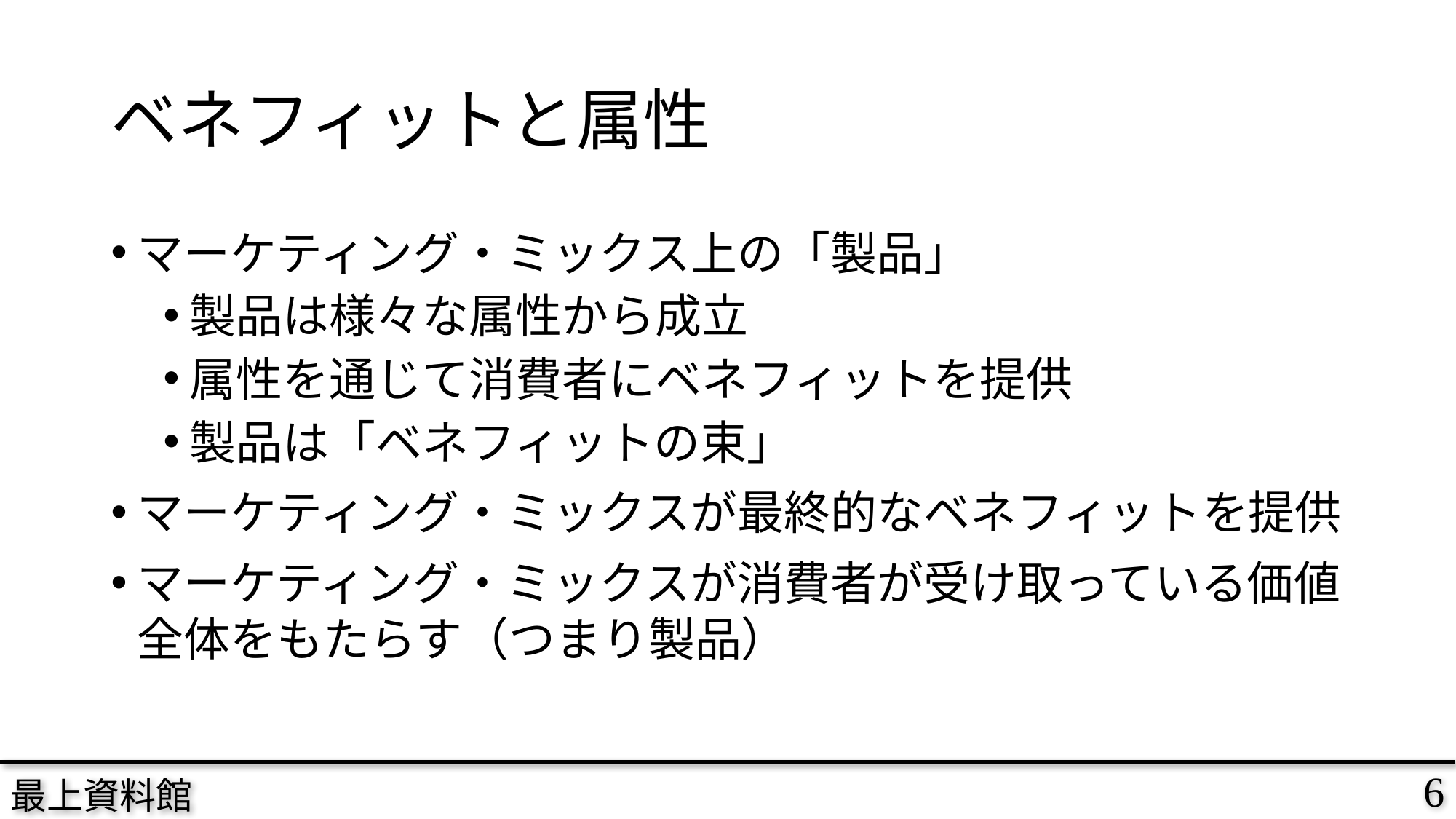

# ベネフィットと属性
マーケティング・ミックス上の「製品」
製品は様々な属性から成立
属性を通じて消費者にベネフィットを提供
製品は「ベネフィットの束」
マーケティング・ミックスが最終的なベネフィットを提供
マーケティング・ミックスが消費者が受け取っている価値全体をもたらす（つまり製品）